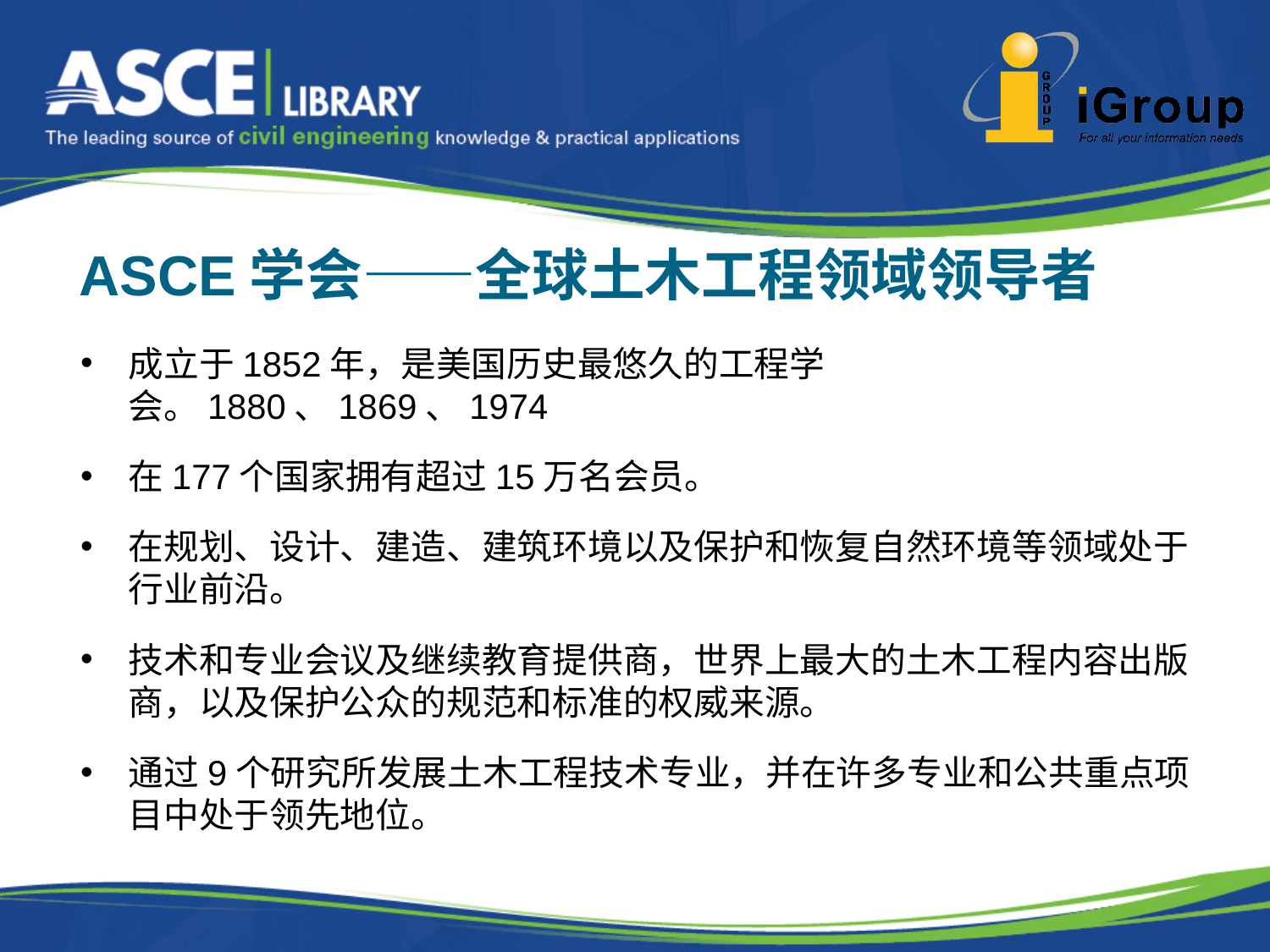

# ASCE学会——全球土木工程领域领导者
成立于1852年，是美国历史最悠久的工程学会。1880、1869、1974
在177个国家拥有超过15万名会员。
在规划、设计、建造、建筑环境以及保护和恢复自然环境等领域处于行业前沿。
技术和专业会议及继续教育提供商，世界上最大的土木工程内容出版商，以及保护公众的规范和标准的权威来源。
通过9个研究所发展土木工程技术专业，并在许多专业和公共重点项目中处于领先地位。